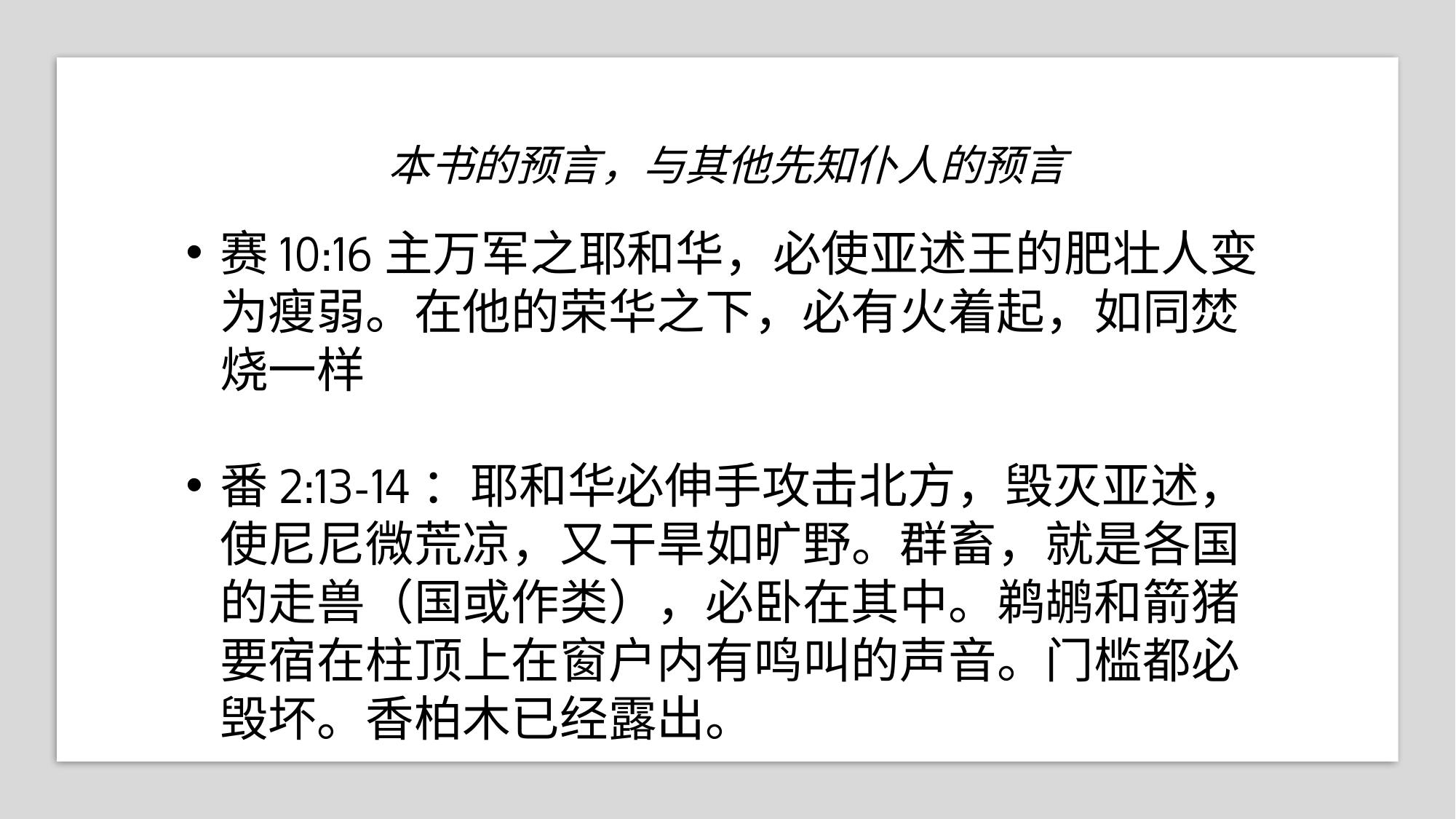

本书的预言，与其他先知仆人的预言

赛10:16主万军之耶和华，必使亚述王的肥壮人变为瘦弱。在他的荣华之下，必有火着起，如同焚烧一样

番2:13-14：耶和华必伸手攻击北方，毁灭亚述，使尼尼微荒凉，又干旱如旷野。群畜，就是各国的走兽（国或作类），必卧在其中。鹈鹕和箭猪要宿在柱顶上在窗户内有鸣叫的声音。门槛都必毁坏。香柏木已经露出。